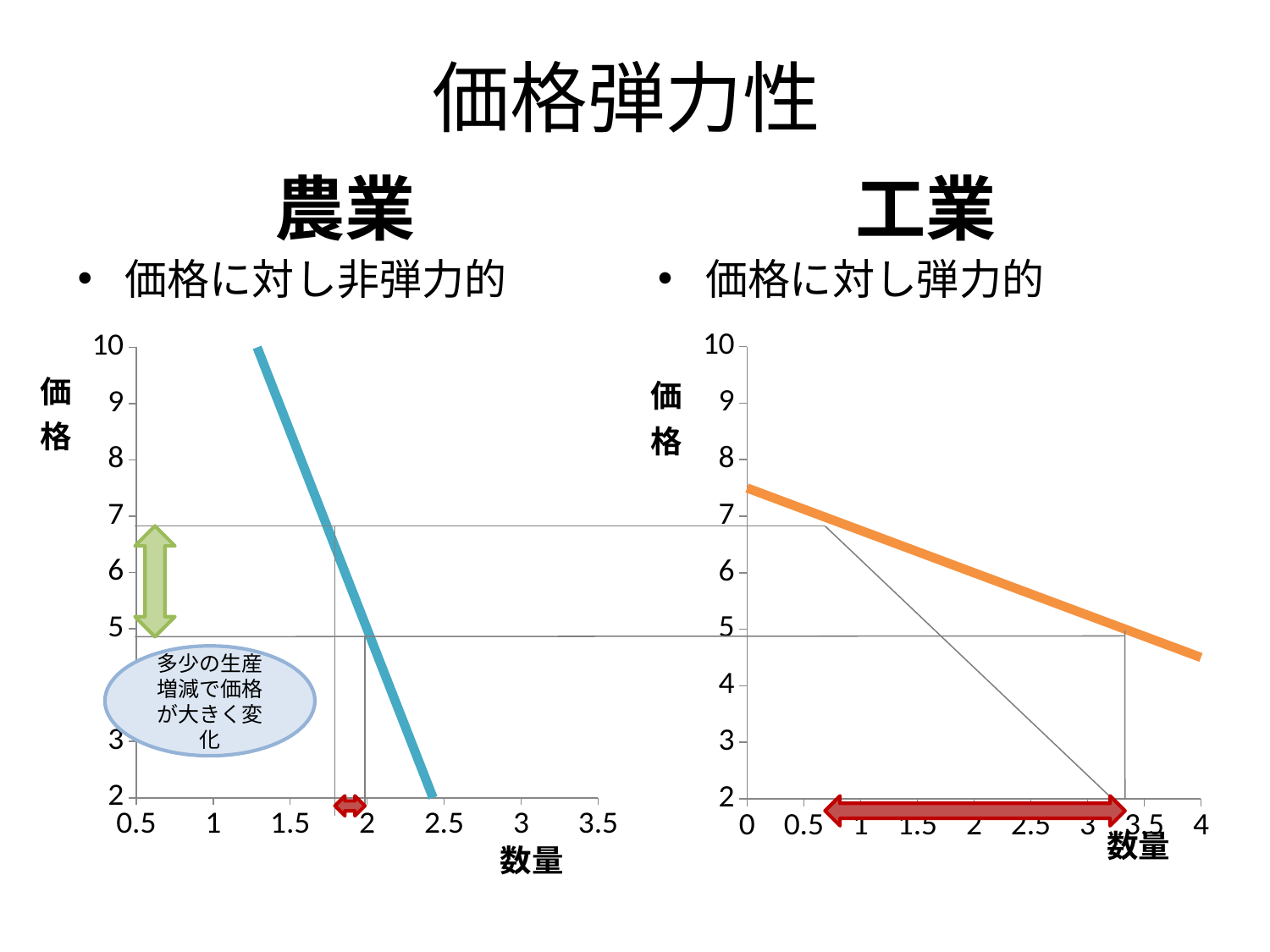

# 価格弾力性
農業
工業
価格に対し非弾力的

価格に対し弾力的

### Chart

| Category | Y の値 |
|---|---|

### Chart

| Category | Y の値 |
|---|---|
多少の生産増減で価格が大きく変化